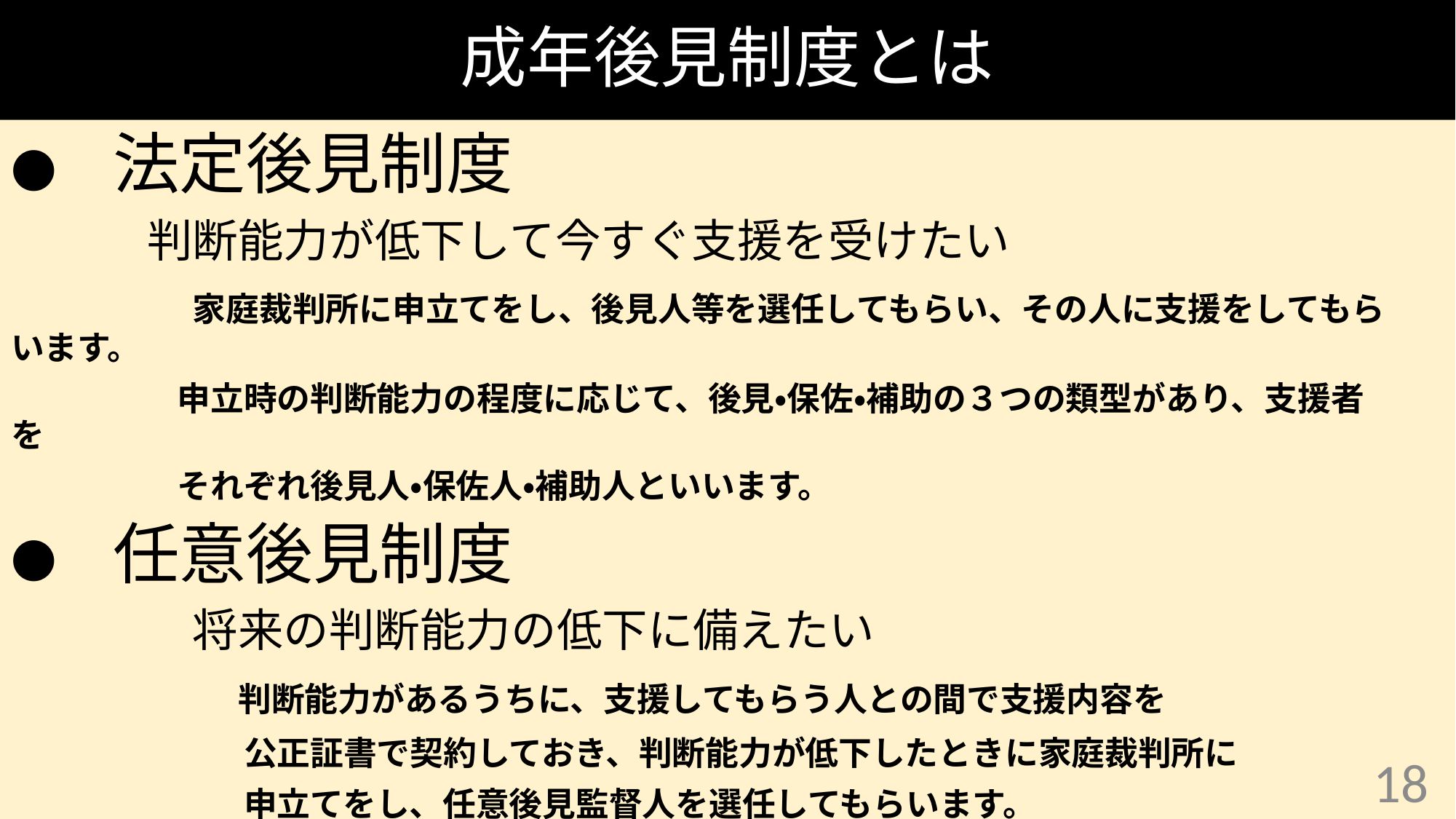

# 成年後見制度とは
●　法定後見制度
　　　判断能力が低下して今すぐ支援を受けたい
　　　　家庭裁判所に申立てをし、後見人等を選任してもらい、その人に支援をしてもらいます。
　　　　　申立時の判断能力の程度に応じて、後見・保佐・補助の３つの類型があり、支援者を
　　　　　それぞれ後見人・保佐人・補助人といいます。
●　任意後見制度
　　　　将来の判断能力の低下に備えたい
　　　　　判断能力があるうちに、支援してもらう人との間で支援内容を
　　　　　　　公正証書で契約しておき、判断能力が低下したときに家庭裁判所に
　　　　　　　申立てをし、任意後見監督人を選任してもらいます。
18